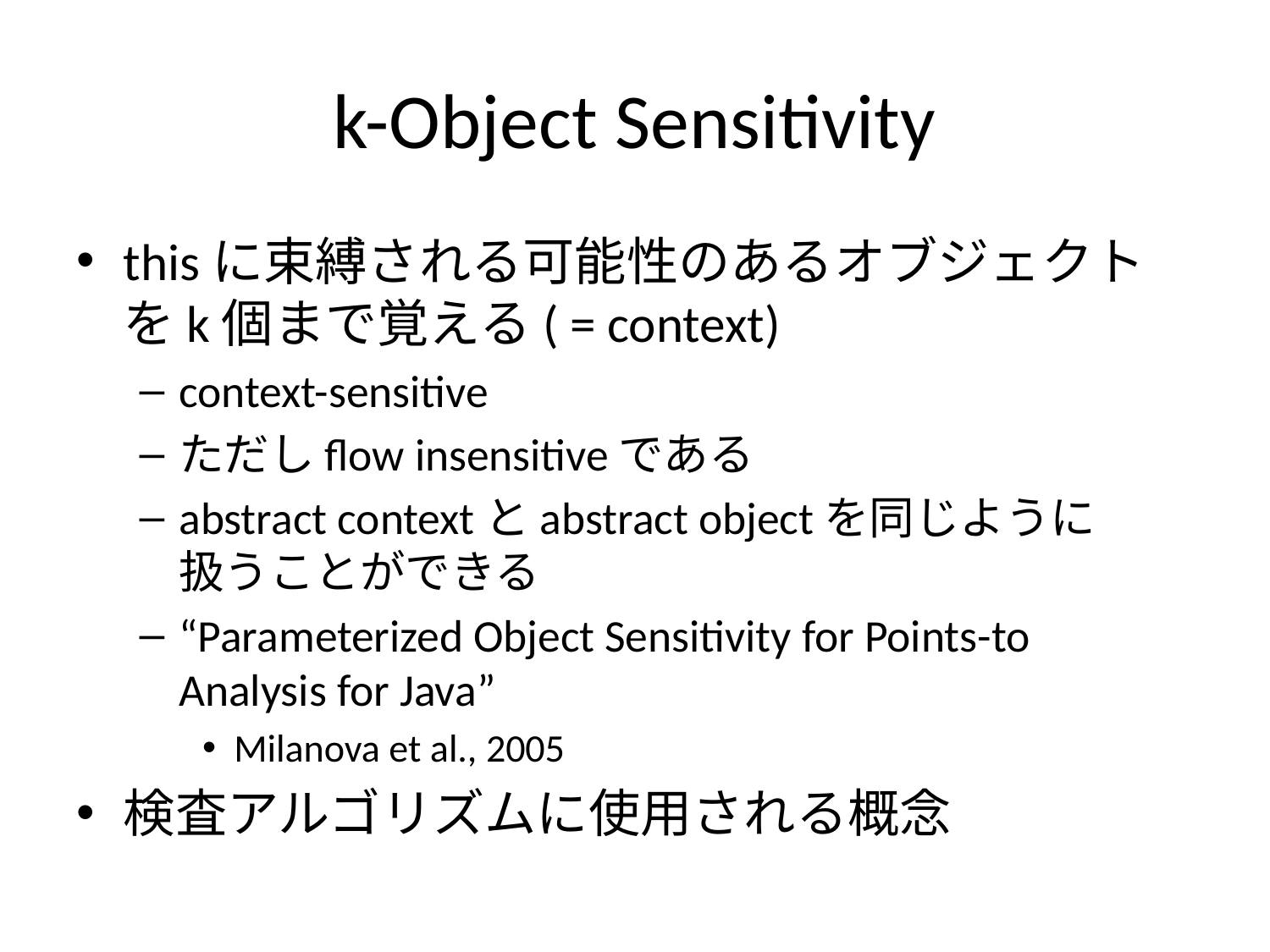

# k-Object Sensitivity
thisに束縛される可能性のあるオブジェクトをk個まで覚える( = context)
context-sensitive
ただしflow insensitiveである
abstract contextとabstract objectを同じように
扱うことができる
“Parameterized Object Sensitivity for Points-to　Analysis for Java”
Milanova et al., 2005
検査アルゴリズムに使用される概念